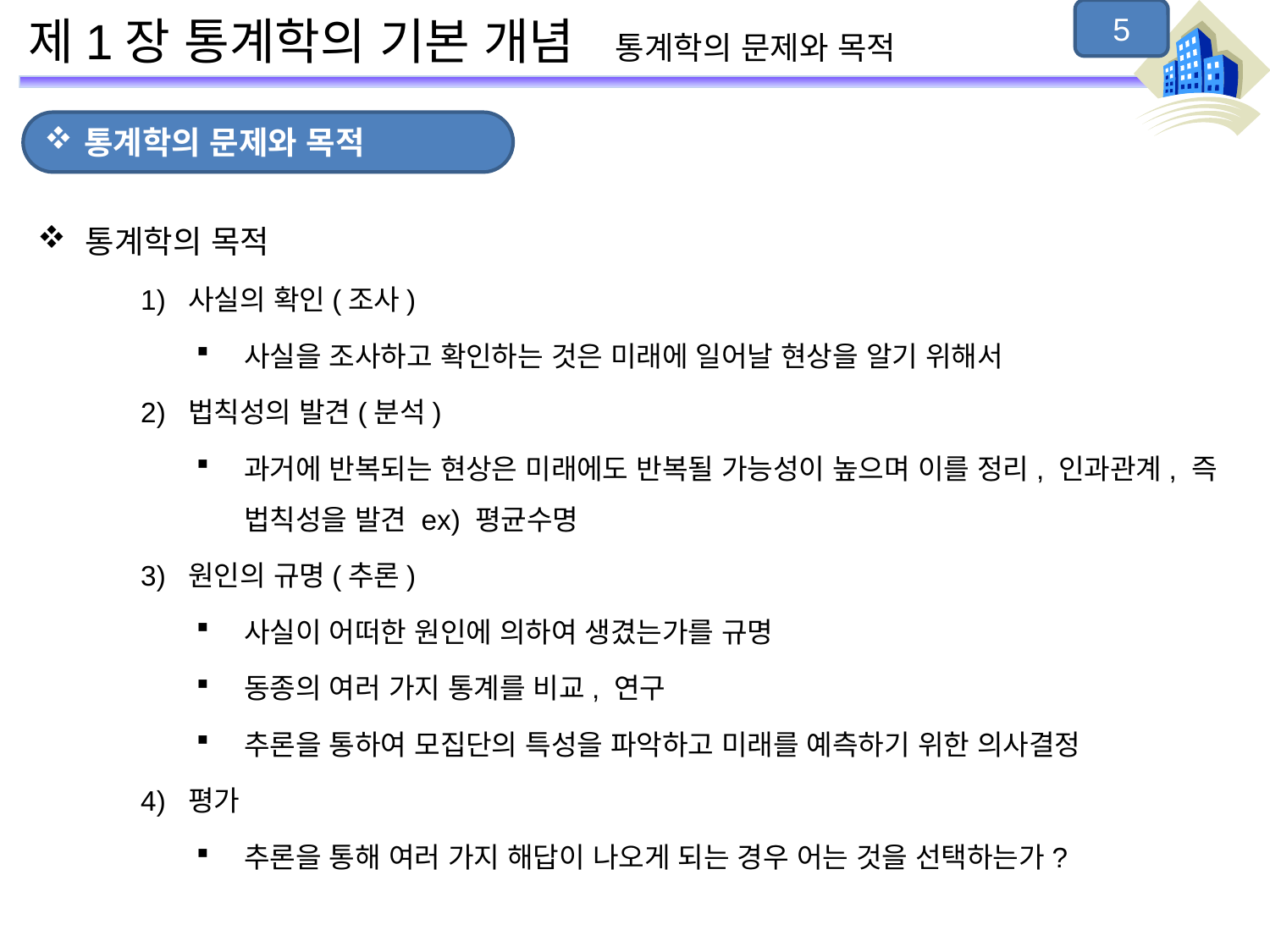

5
# 제1장 통계학의 기본 개념   통계학의 문제와 목적
통계학의 문제와 목적
통계학의 목적
사실의 확인(조사)
사실을 조사하고 확인하는 것은 미래에 일어날 현상을 알기 위해서
법칙성의 발견(분석)
과거에 반복되는 현상은 미래에도 반복될 가능성이 높으며 이를 정리, 인과관계, 즉 법칙성을 발견 ex) 평균수명
원인의 규명(추론)
사실이 어떠한 원인에 의하여 생겼는가를 규명
동종의 여러 가지 통계를 비교, 연구
추론을 통하여 모집단의 특성을 파악하고 미래를 예측하기 위한 의사결정
평가
추론을 통해 여러 가지 해답이 나오게 되는 경우 어는 것을 선택하는가?